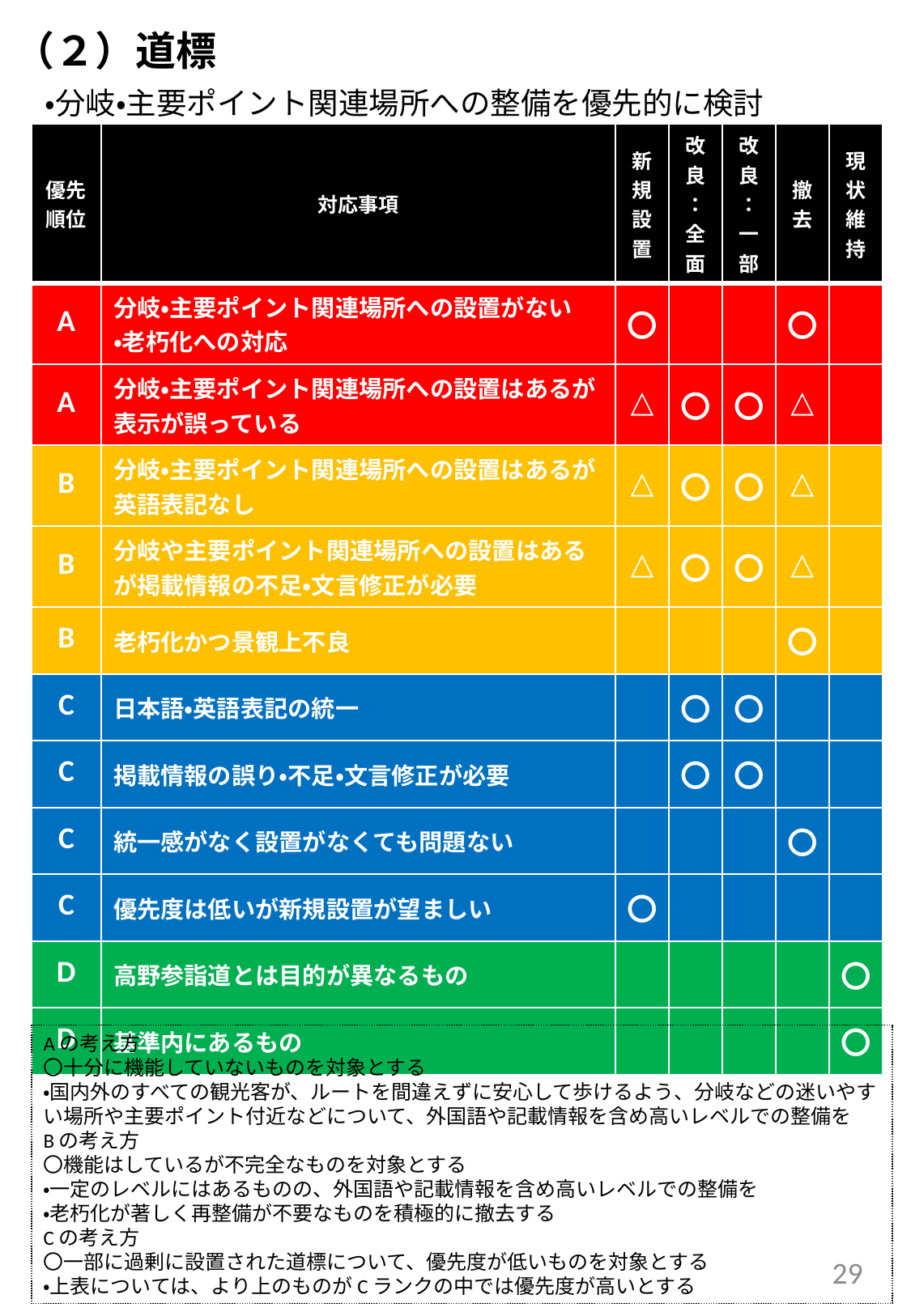

（２）道標

　・分岐・主要ポイント関連場所への整備を優先的に検討
| 優先順位 | 対応事項 | 新規設置 | 改良：全面 | 改良：一部 | 撤去 | 現状維持 |
| --- | --- | --- | --- | --- | --- | --- |
| A | 分岐・主要ポイント関連場所への設置がない ・老朽化への対応 | 〇 |  |  | 〇 |  |
| A | 分岐・主要ポイント関連場所への設置はあるが表示が誤っている | △ | 〇 | 〇 | △ |  |
| B | 分岐・主要ポイント関連場所への設置はあるが英語表記なし | △ | 〇 | 〇 | △ |  |
| B | 分岐や主要ポイント関連場所への設置はあるが掲載情報の不足・文言修正が必要 | △ | 〇 | 〇 | △ |  |
| B | 老朽化かつ景観上不良 |  |  |  | 〇 |  |
| C | 日本語・英語表記の統一 |  | 〇 | 〇 |  |  |
| C | 掲載情報の誤り・不足・文言修正が必要 |  | 〇 | 〇 |  |  |
| C | 統一感がなく設置がなくても問題ない |  |  |  | 〇 |  |
| C | 優先度は低いが新規設置が望ましい | 〇 |  |  |  |  |
| D | 高野参詣道とは目的が異なるもの |  |  |  |  | 〇 |
| D | 基準内にあるもの |  |  |  |  | 〇 |
Aの考え方
〇十分に機能していないものを対象とする
・国内外のすべての観光客が、ルートを間違えずに安心して歩けるよう、分岐などの迷いやすい場所や主要ポイント付近などについて、外国語や記載情報を含め高いレベルでの整備を
Bの考え方
〇機能はしているが不完全なものを対象とする
・一定のレベルにはあるものの、外国語や記載情報を含め高いレベルでの整備を
・老朽化が著しく再整備が不要なものを積極的に撤去する
Cの考え方
〇一部に過剰に設置された道標について、優先度が低いものを対象とする
・上表については、より上のものがCランクの中では優先度が高いとする
29